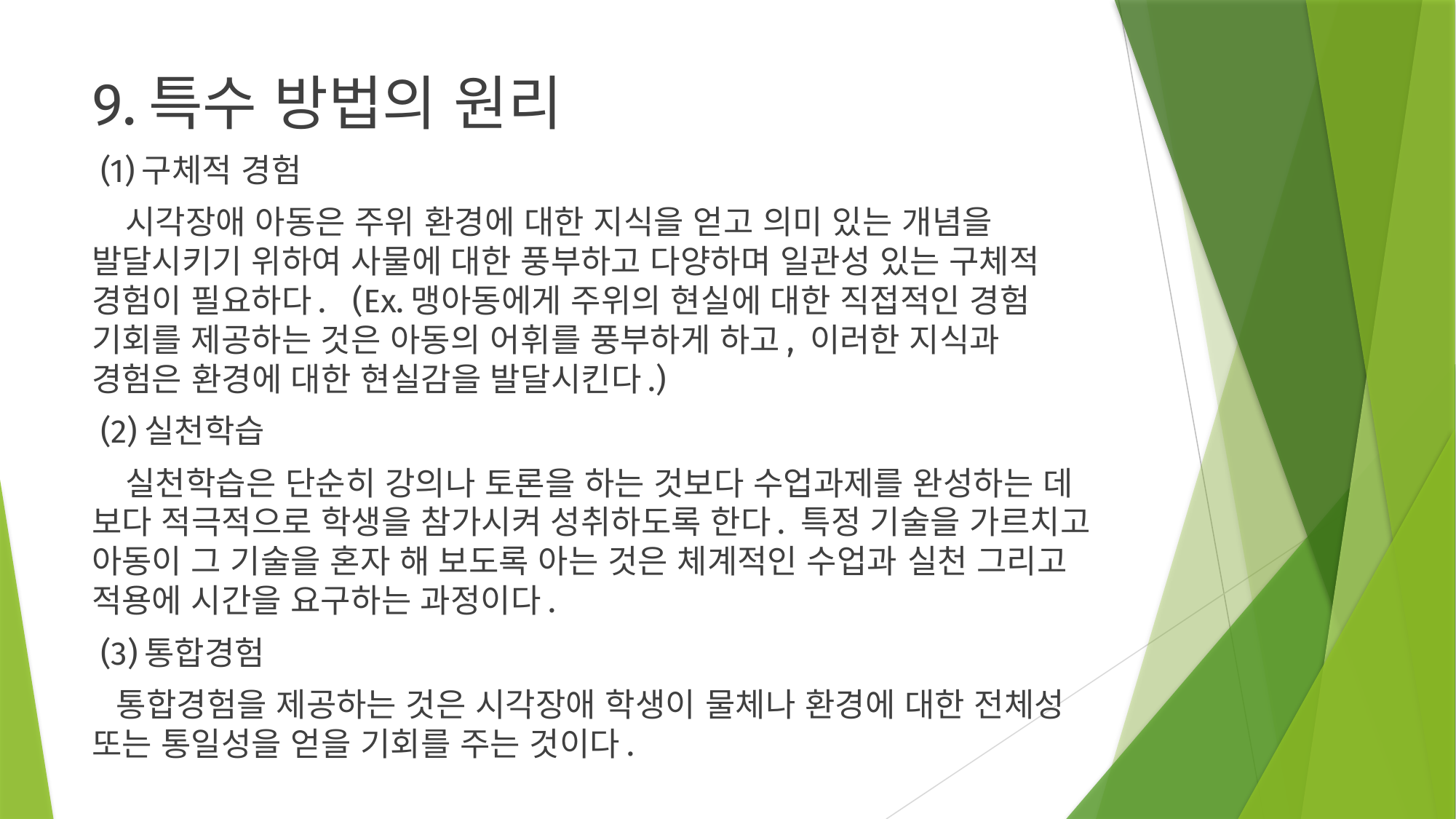

9.특수 방법의 원리
 (1)구체적 경험
   시각장애 아동은 주위 환경에 대한 지식을 얻고 의미 있는 개념을 발달시키기 위하여 사물에 대한 풍부하고 다양하며 일관성 있는 구체적 경험이 필요하다.   (Ex.맹아동에게 주위의 현실에 대한 직접적인 경험 기회를 제공하는 것은 아동의 어휘를 풍부하게 하고, 이러한 지식과 경험은 환경에 대한 현실감을 발달시킨다.)
 (2)실천학습
   실천학습은 단순히 강의나 토론을 하는 것보다 수업과제를 완성하는 데 보다 적극적으로 학생을 참가시켜 성취하도록 한다. 특정 기술을 가르치고 아동이 그 기술을 혼자 해 보도록 아는 것은 체계적인 수업과 실천 그리고 적용에 시간을 요구하는 과정이다.
 (3)통합경험
  통합경험을 제공하는 것은 시각장애 학생이 물체나 환경에 대한 전체성 또는 통일성을 얻을 기회를 주는 것이다.